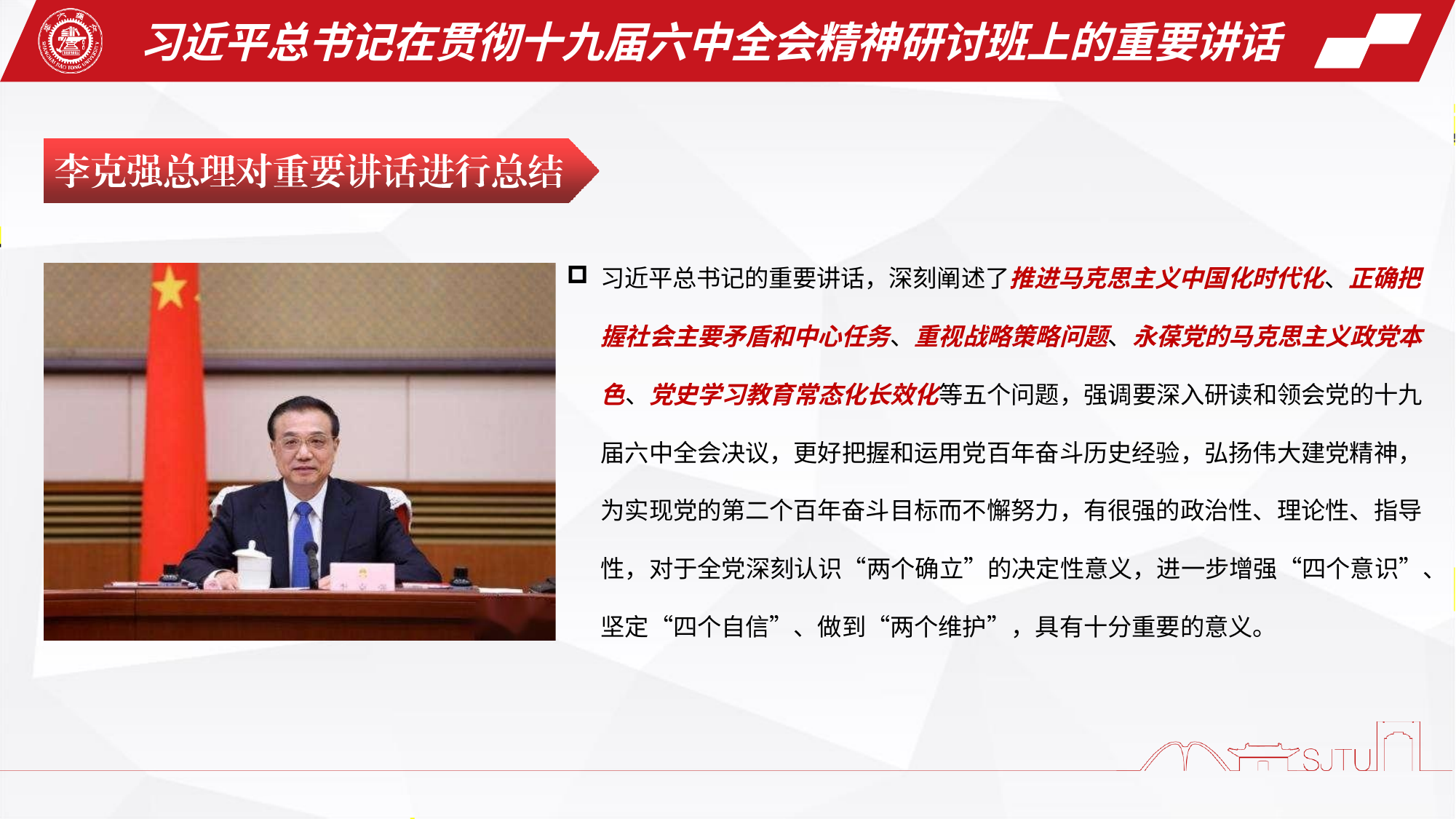

# 习近平总书记在贯彻十九届六中全会精神研讨班上的重要讲话

习近平总书记的重要讲话，深刻阐述了推进马克思主义中国化时代化、正确把
握社会主要矛盾和中心任务、重视战略策略问题、永葆党的马克思主义政党本 色、党史学习教育常态化长效化等五个问题，强调要深入研读和领会党的十九 届六中全会决议，更好把握和运用党百年奋斗历史经验，弘扬伟大建党精神，  为实现党的第二个百年奋斗目标而不懈努力，有很强的政治性、理论性、指导 性，对于全党深刻认识“两个确立”的决定性意义，进一步增强“四个意识”、 坚定“四个自信”、做到“两个维护”，具有十分重要的意义。